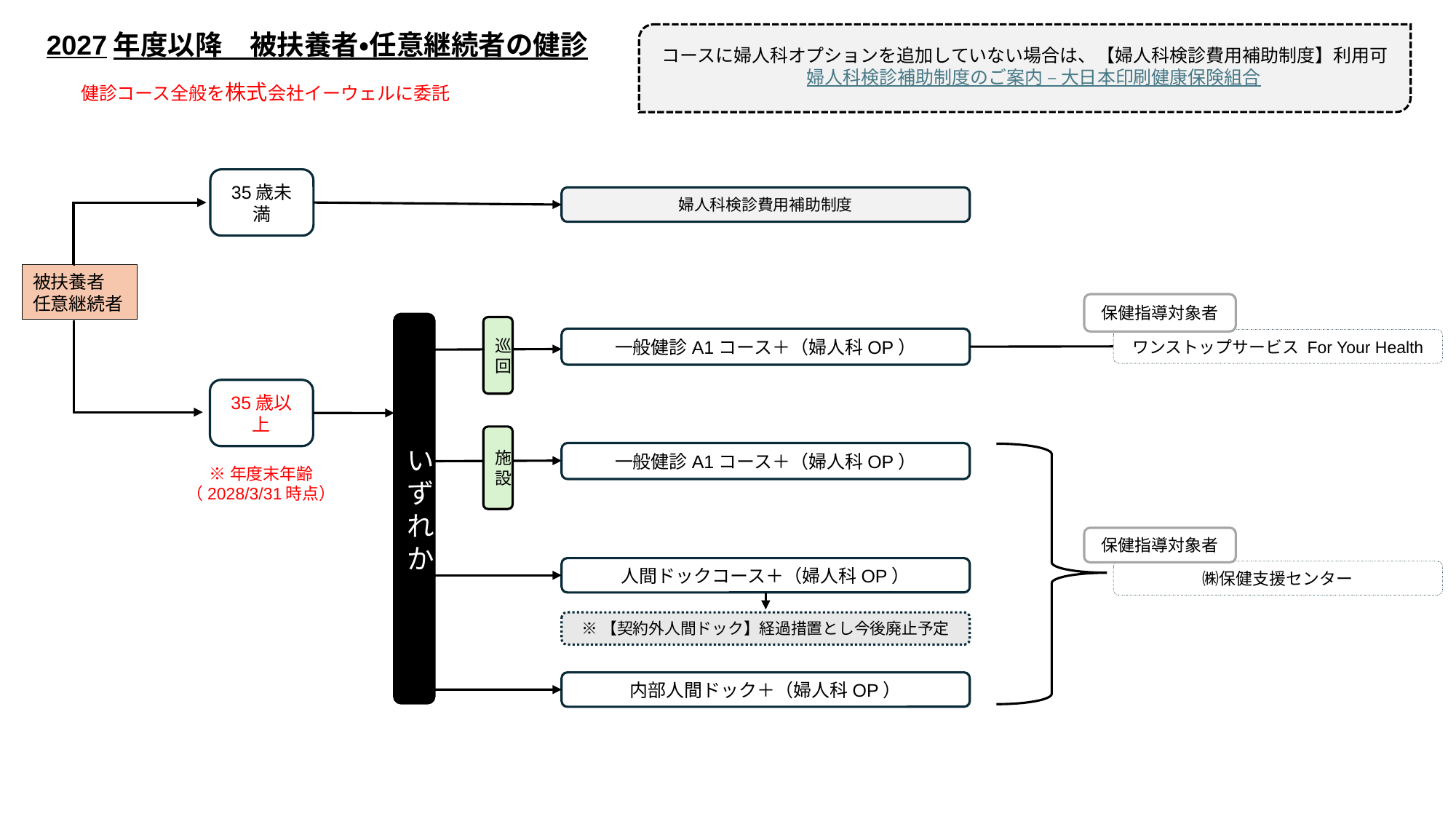

2027年度以降　被扶養者・任意継続者の健診
コースに婦人科オプションを追加していない場合は、【婦人科検診費用補助制度】利用可　婦人科検診補助制度のご案内 – 大日本印刷健康保険組合
健診コース全般を株式会社イーウェルに委託
35歳未満
婦人科検診費用補助制度
被扶養者
任意継続者
保健指導対象者
いずれか
巡回
一般健診A1コース＋（婦人科OP）
ワンストップサービス For Your Health
35歳以上
施設
一般健診A1コース＋（婦人科OP）

※年度末年齢
（2028/3/31時点）
保健指導対象者
人間ドックコース＋（婦人科OP）
㈱保健支援センター
※【契約外人間ドック】経過措置とし今後廃止予定
内部人間ドック＋（婦人科OP）